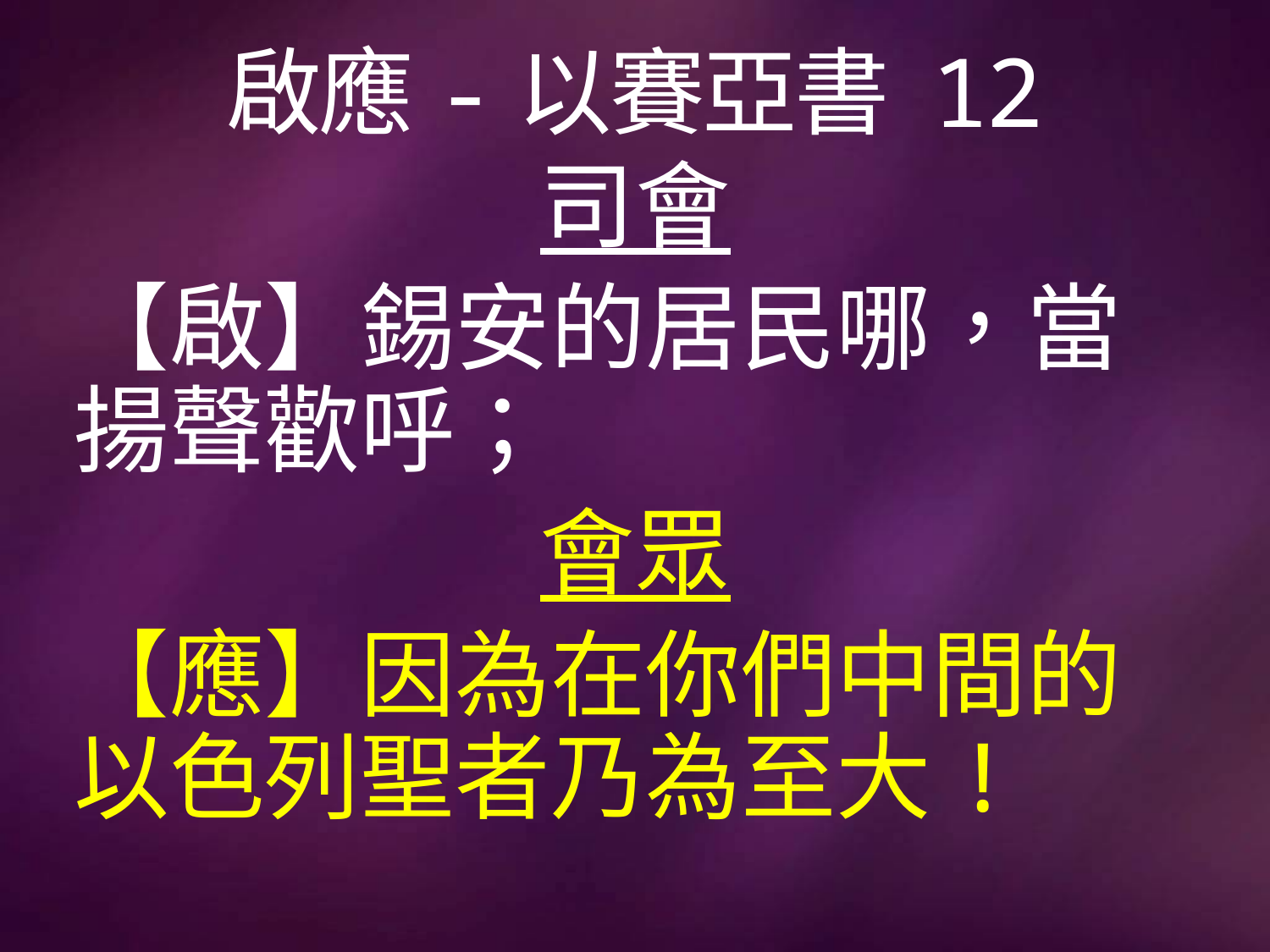

# 啟應-以賽亞書 12
司會
【啟】錫安的居民哪，當揚聲歡呼；
會眾
【應】因為在你們中間的以色列聖者乃為至大!